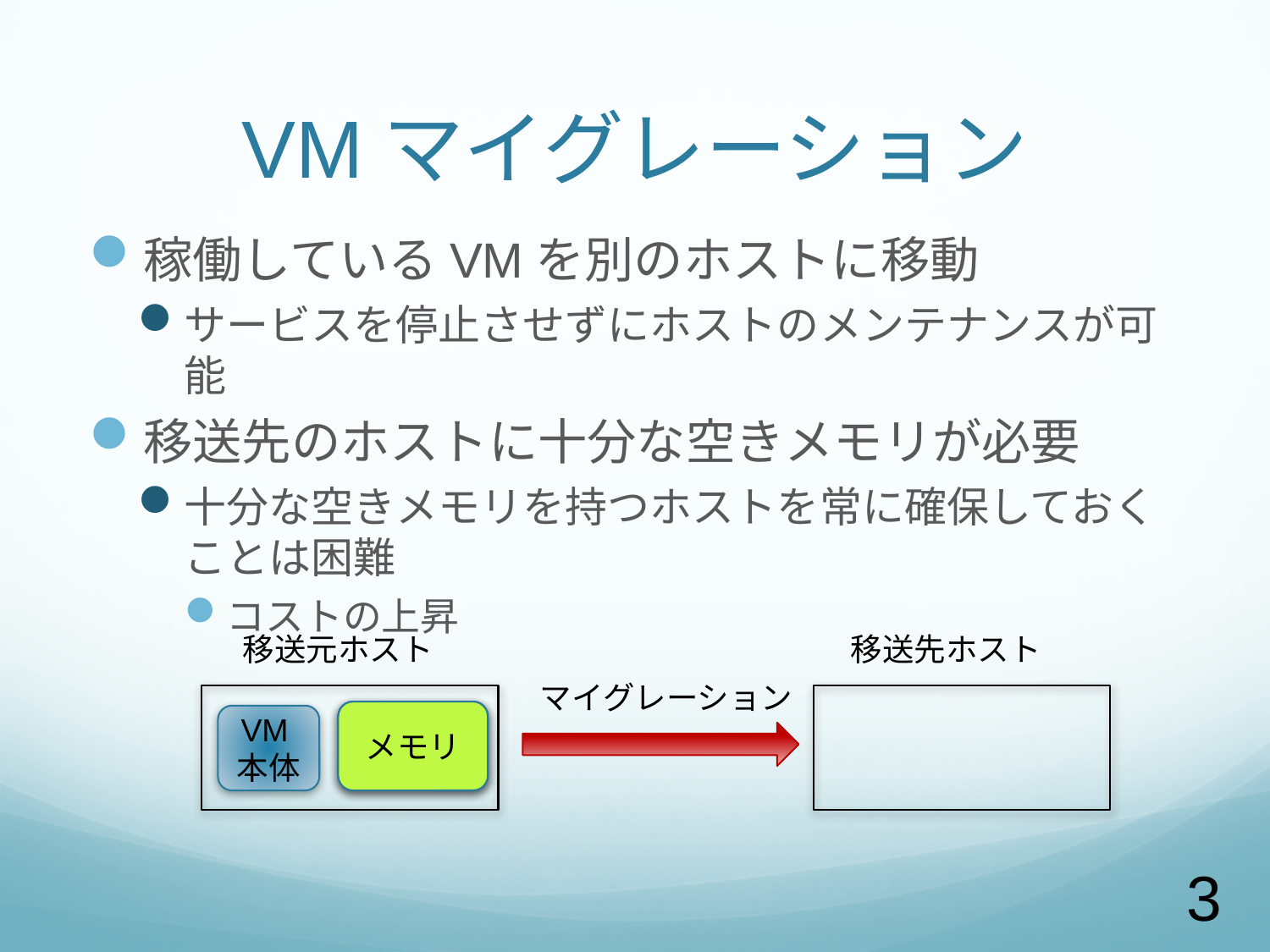

# VMマイグレーション
稼働しているVMを別のホストに移動
サービスを停止させずにホストのメンテナンスが可能
移送先のホストに十分な空きメモリが必要
十分な空きメモリを持つホストを常に確保しておくことは困難
コストの上昇

移送元ホスト
移送先ホスト
マイグレーション

メモリ
メモリ
VM本体

3